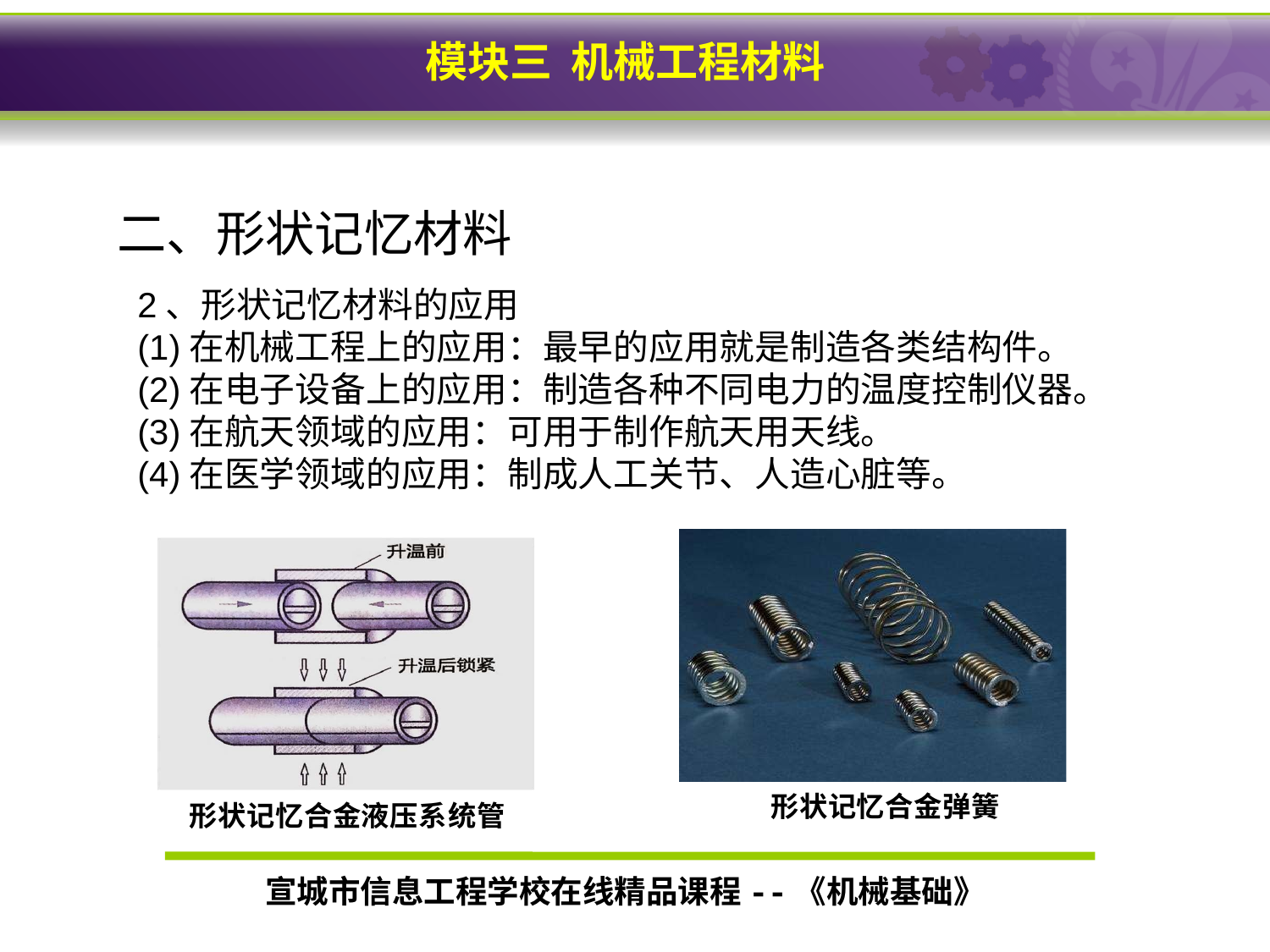

二、形状记忆材料
2、形状记忆材料的应用
(1)在机械工程上的应用：最早的应用就是制造各类结构件。(2)在电子设备上的应用：制造各种不同电力的温度控制仪器。
(3)在航天领域的应用：可用于制作航天用天线。
(4)在医学领域的应用：制成人工关节、人造心脏等。

形状记忆合金弹簧
形状记忆合金液压系统管